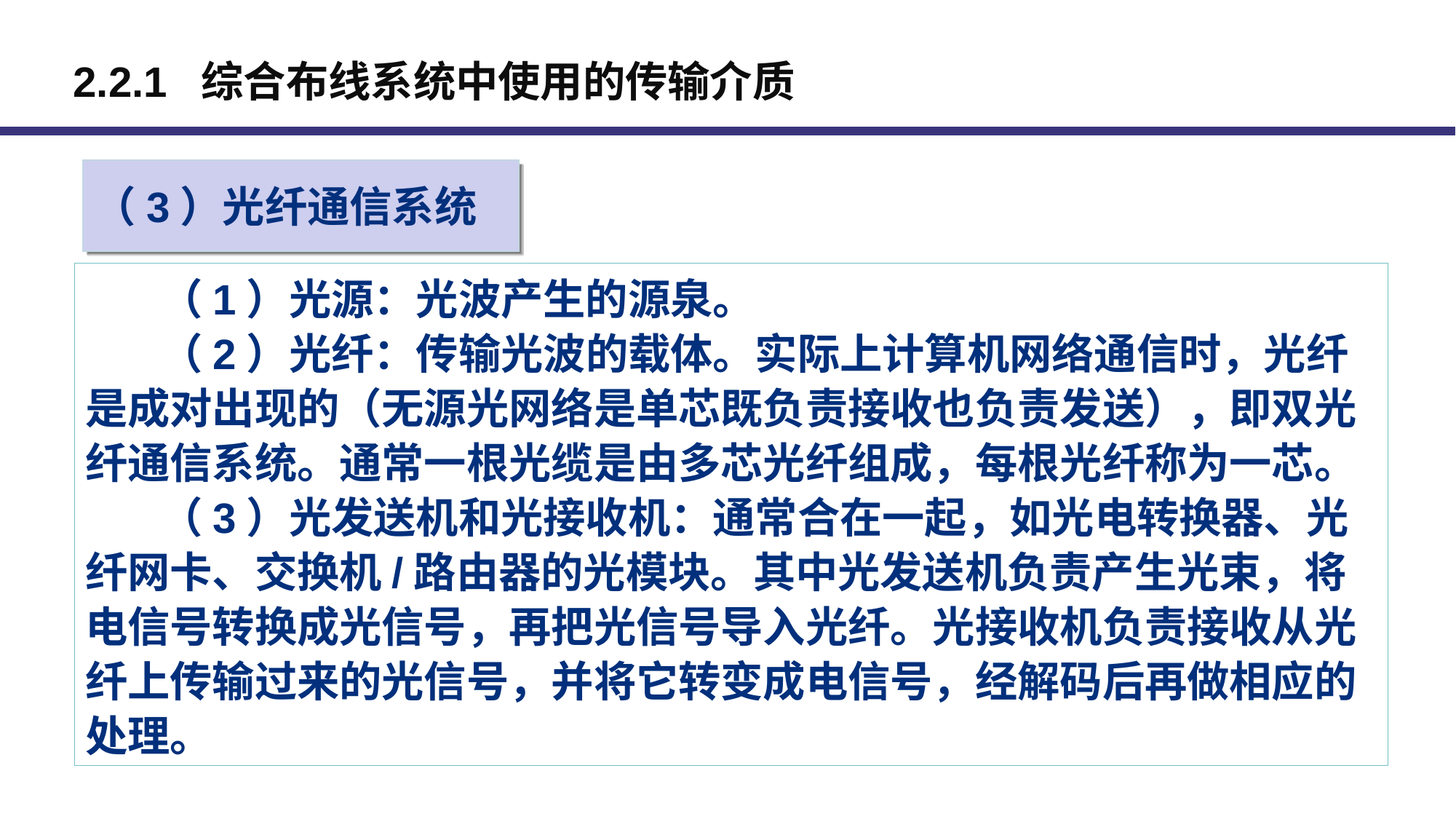

# 2.2.1  综合布线系统中使用的传输介质
（3）光纤通信系统
（1）光源：光波产生的源泉。
（2）光纤：传输光波的载体。实际上计算机网络通信时，光纤是成对出现的（无源光网络是单芯既负责接收也负责发送），即双光纤通信系统。通常一根光缆是由多芯光纤组成，每根光纤称为一芯。
（3）光发送机和光接收机：通常合在一起，如光电转换器、光纤网卡、交换机/路由器的光模块。其中光发送机负责产生光束，将电信号转换成光信号，再把光信号导入光纤。光接收机负责接收从光纤上传输过来的光信号，并将它转变成电信号，经解码后再做相应的处理。